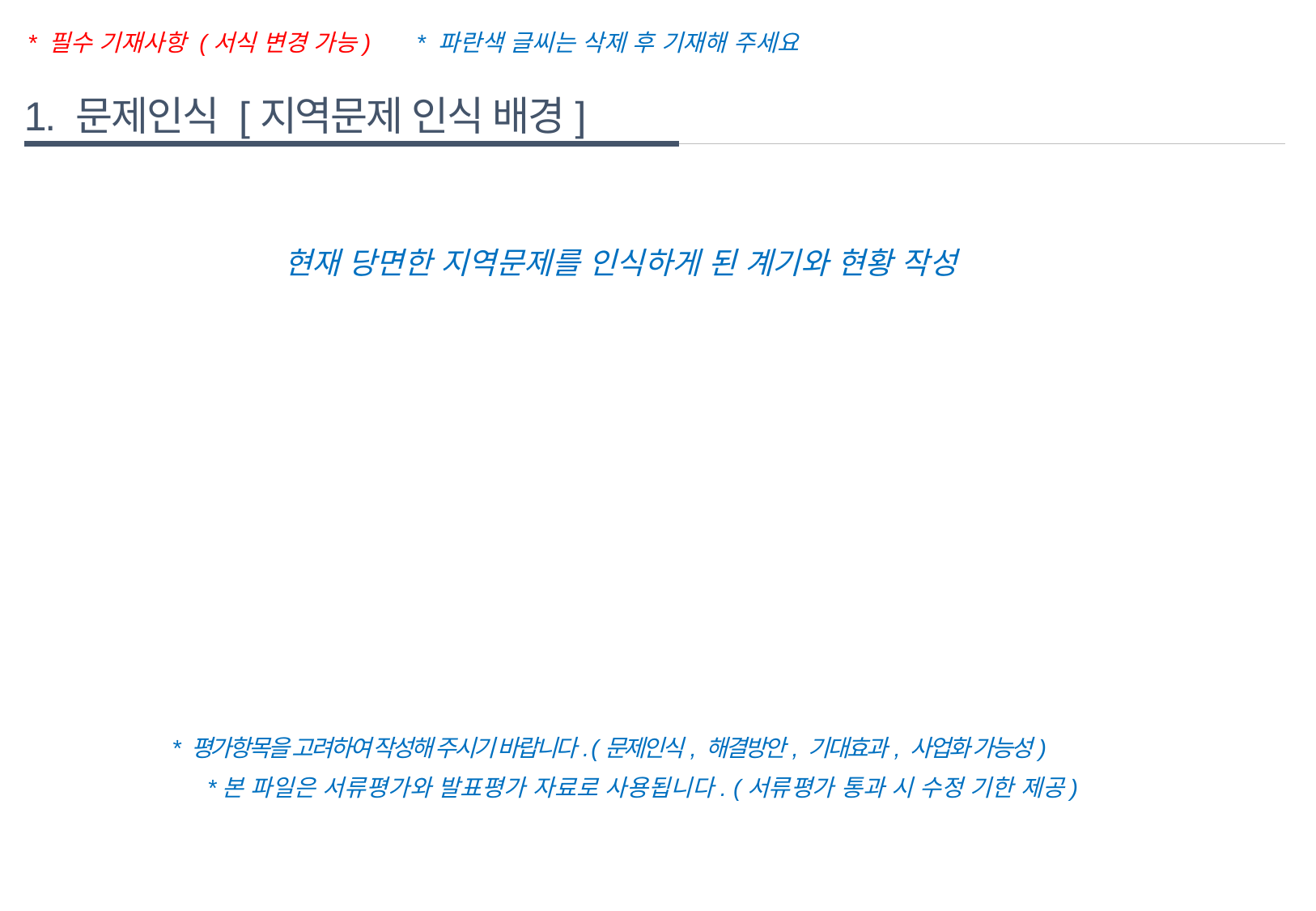

* 필수 기재사항 (서식 변경 가능)
* 파란색 글씨는 삭제 후 기재해 주세요
1. 문제인식 [지역문제 인식 배경]
현재 당면한 지역문제를 인식하게 된 계기와 현황 작성
* 평가항목을 고려하여 작성해 주시기 바랍니다. (문제인식, 해결방안, 기대효과, 사업화 가능성)
*본 파일은 서류평가와 발표평가 자료로 사용됩니다. (서류평가 통과 시 수정 기한 제공)